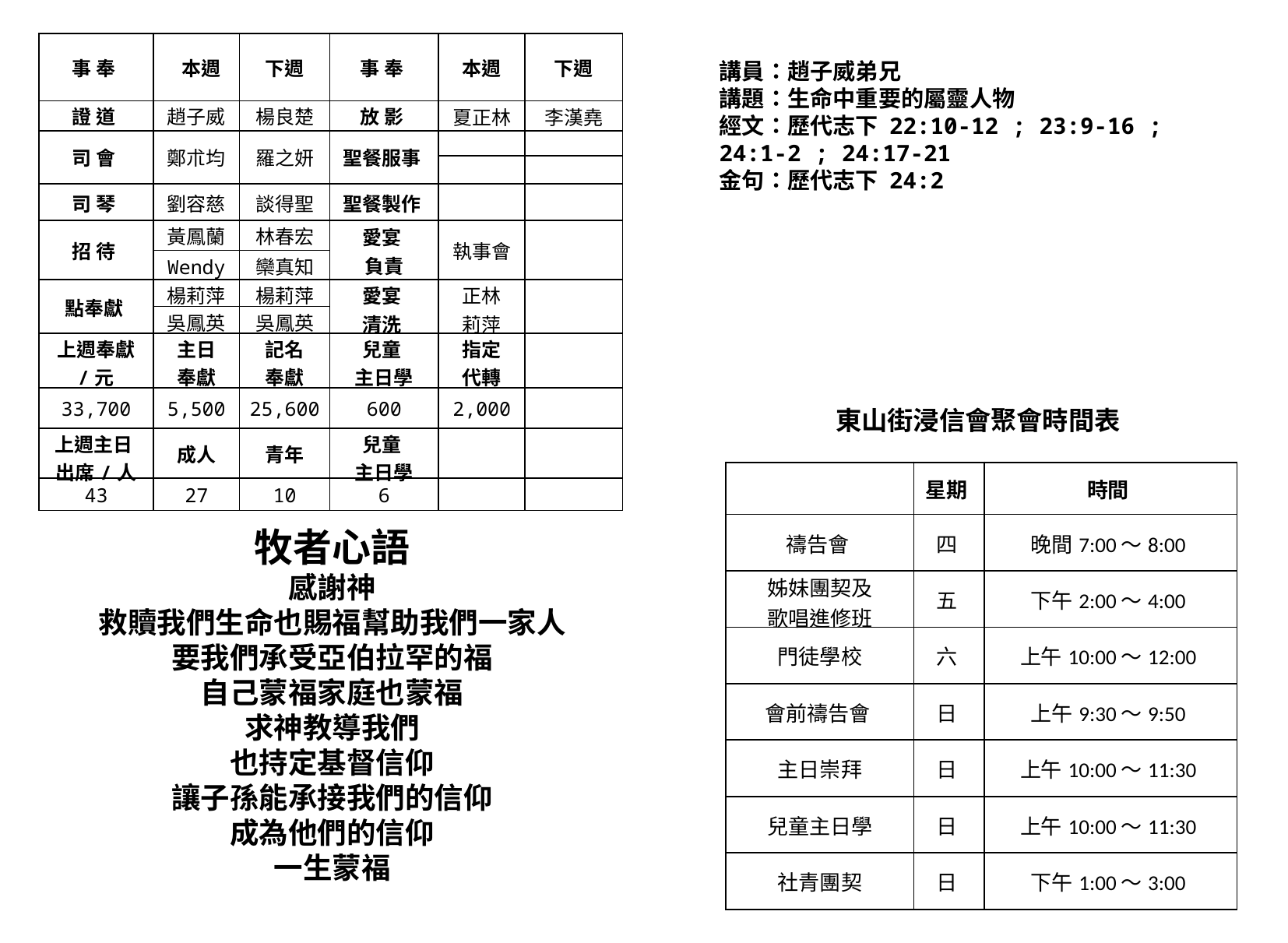

| 事 奉 | 本週 | 下週 | 事 奉 | 本週 | 下週 |
| --- | --- | --- | --- | --- | --- |
| 證 道 | 趙子威 | 楊良楚 | 放 影 | 夏正林 | 李漢堯 |
| 司 會 | 鄭朮均 | 羅之妍 | 聖餐服事 |  |  |
|  |  |  |  |  |  |
| 司 琴 | 劉容慈 | 談得聖 | 聖餐製作 |  |  |
| 招 待 | 黃鳳蘭 | 林春宏 | 愛宴 負責 | 執事會 |  |
|  | Wendy | 欒真知 |  |  |  |
| 點奉獻 | 楊莉萍 | 楊莉萍 | 愛宴 清洗 | 正林 莉萍 |  |
|  | 吳鳳英 | 吳鳳英 |  |  |  |
| 上週奉獻 /元 | 主日 奉獻 | 記名 奉獻 | 兒童 主日學 | 指定 代轉 |  |
| 33,700 | 5,500 | 25,600 | 600 | 2,000 |  |
| 上週主日 出席/人 | 成人 | 青年 | 兒童 主日學 |  |  |
| 43 | 27 | 10 | 6 |  |  |

講員：趙子威弟兄
講題：生命中重要的屬靈人物
經文：歷代志下 22:10-12 ; 23:9-16 ; 24:1-2 ; 24:17-21
金句：歷代志下 24:2

東山街浸信會聚會時間表
|  | 星期 | 時間 |
| --- | --- | --- |
| 禱告會 | 四 | 晚間7:00～8:00 |
| 姊妹團契及 歌唱進修班 | 五 | 下午2:00～4:00 |
| 門徒學校 | 六 | 上午10:00～12:00 |
| 會前禱告會 | 日 | 上午9:30～9:50 |
| 主日崇拜 | 日 | 上午10:00～11:30 |
| 兒童主日學 | 日 | 上午10:00～11:30 |
| 社青團契 | 日 | 下午1:00～3:00 |
牧者心語
感謝神
救贖我們生命也賜福幫助我們一家人
要我們承受亞伯拉罕的福
自己蒙福家庭也蒙福
求神教導我們
也持定基督信仰
讓子孫能承接我們的信仰
成為他們的信仰
一生蒙福